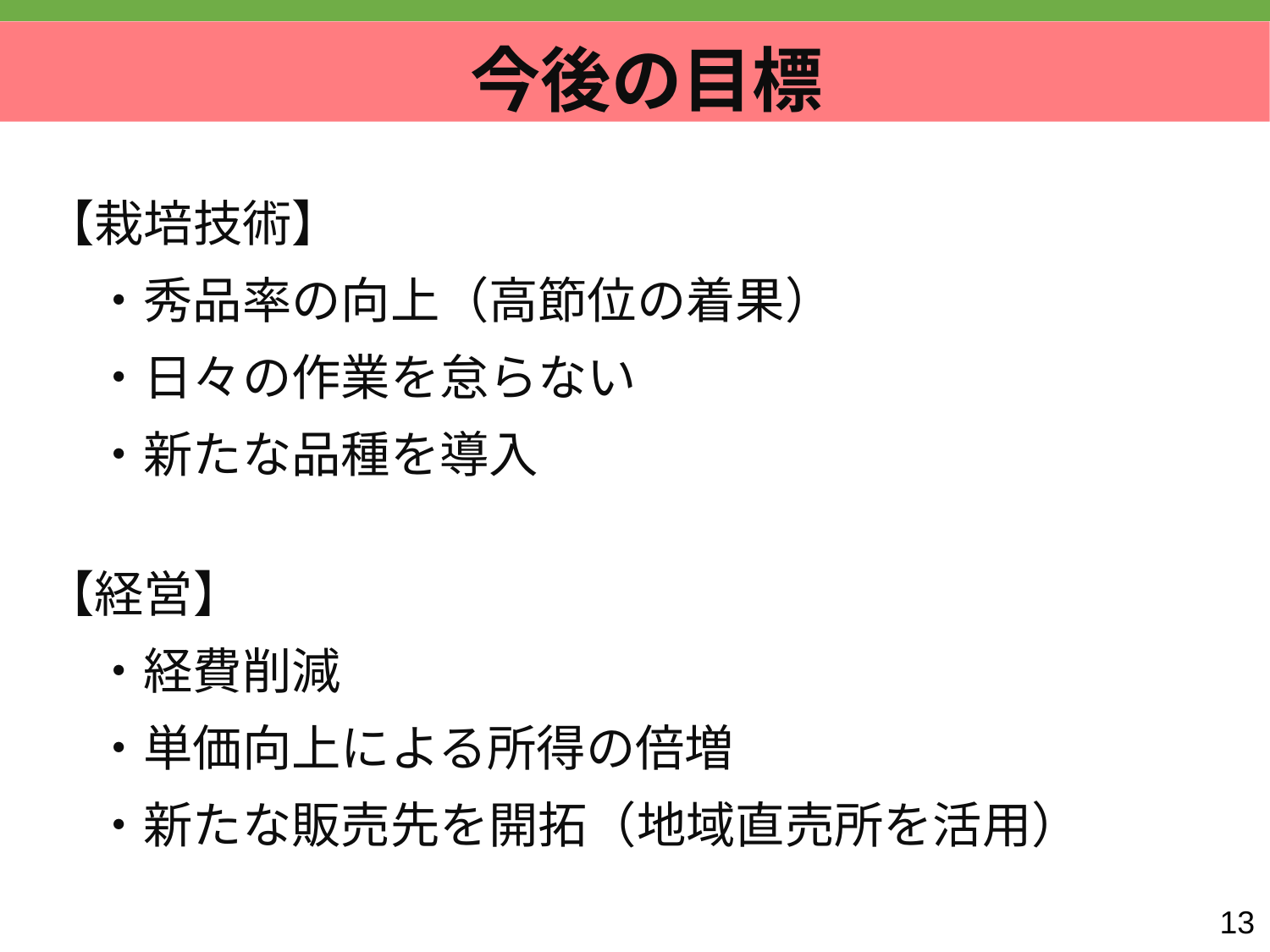

今後の目標
【栽培技術】
　・秀品率の向上（高節位の着果）
　・日々の作業を怠らない
　・新たな品種を導入
【経営】
　・経費削減
　・単価向上による所得の倍増
　・新たな販売先を開拓（地域直売所を活用）
13